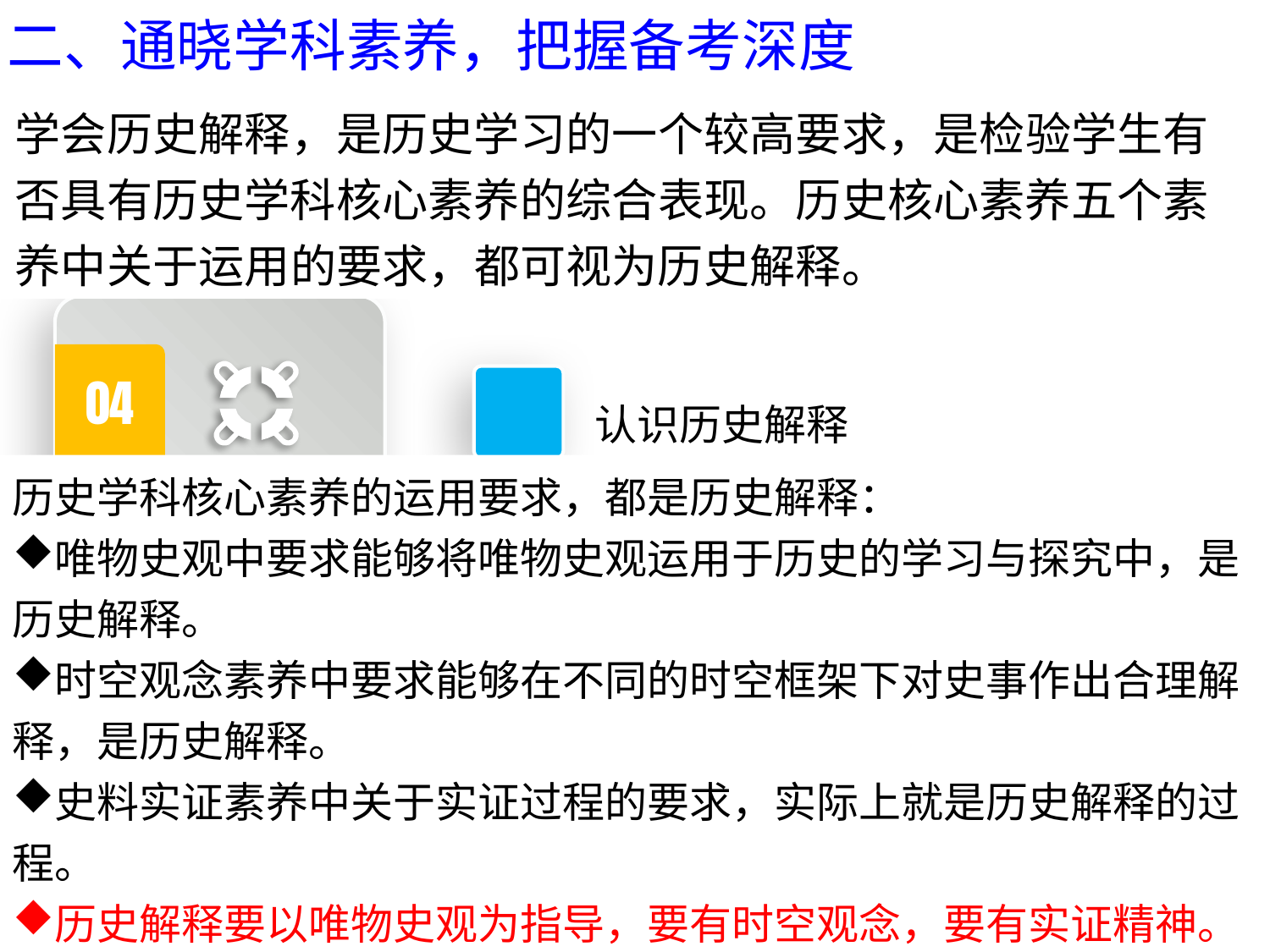

二、通晓学科素养，把握备考深度
什么是历史解释？一般地说，一切历史叙述都是历史解释。我们要认识到：第一，所有的历史叙述都包含史实和解释两部分；第二，对同一历史事物的叙述会有不同的解释。
学会历史解释，是历史学习的一个较高要求，是检验学生有否具有历史学科核心素养的综合表现。历史核心素养五个素养中关于运用的要求，都可视为历史解释。
历史解释是指以史料为依据，对历史事物进行理性分析和客观评判的态度、能力和方法。

04
历史解释

### Chart

| Category | 销售额 |
|---|---|
| 第一季度 | 87.0 |
| 第二季度 | 13.0 |
认识历史解释
历史学科核心素养的运用要求，都是历史解释：
唯物史观中要求能够将唯物史观运用于历史的学习与探究中，是历史解释。
时空观念素养中要求能够在不同的时空框架下对史事作出合理解释，是历史解释。
史料实证素养中关于实证过程的要求，实际上就是历史解释的过程。
历史解释要以唯物史观为指导，要有时空观念，要有实证精神。

学会历史解释